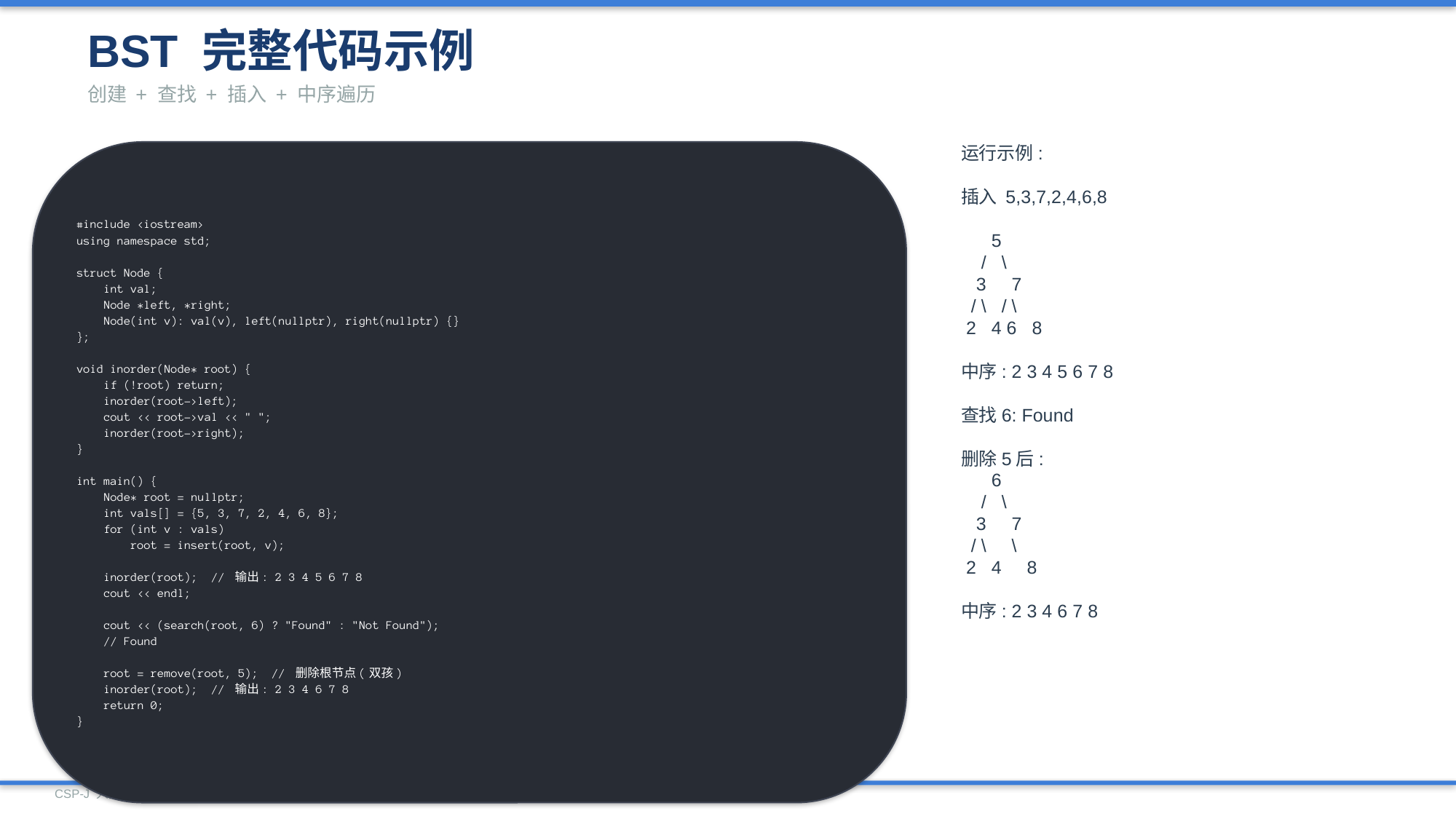

BST 完整代码示例
创建 + 查找 + 插入 + 中序遍历
#include <iostream>
using namespace std;

struct Node {
    int val;
    Node *left, *right;
    Node(int v): val(v), left(nullptr), right(nullptr) {}
};

void inorder(Node* root) {
    if (!root) return;
    inorder(root->left);
    cout << root->val << " ";
    inorder(root->right);
}

int main() {
    Node* root = nullptr;
    int vals[] = {5, 3, 7, 2, 4, 6, 8};
    for (int v : vals)
        root = insert(root, v);

    inorder(root);  // 输出: 2 3 4 5 6 7 8
    cout << endl;

    cout << (search(root, 6) ? "Found" : "Not Found");
    // Found

    root = remove(root, 5);  // 删除根节点(双孩)
    inorder(root);  // 输出: 2 3 4 6 7 8
    return 0;
}
运行示例:
插入 5,3,7,2,4,6,8
      5
    /   \
   3     7
  / \   / \
 2   4 6   8
中序: 2 3 4 5 6 7 8
查找6: Found
删除5后:
      6
    /   \
   3     7
  / \     \
 2   4     8
中序: 2 3 4 6 7 8

CSP-J 入门级  |  PPT 29